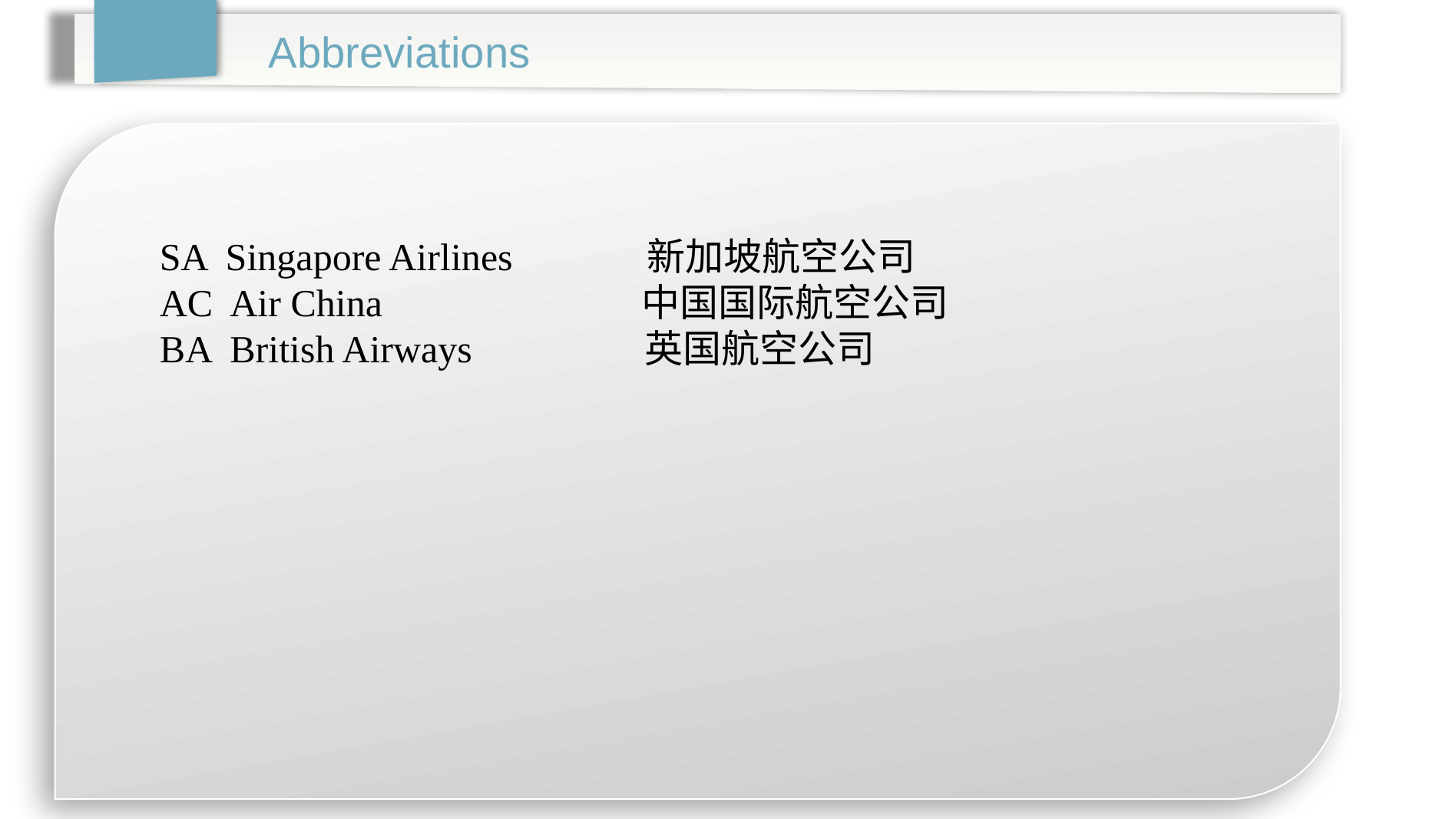

Abbreviations

SA  Singapore Airlines             新加坡航空公司
AC  Air China                          中国国际航空公司
BA  British Airways                 英国航空公司